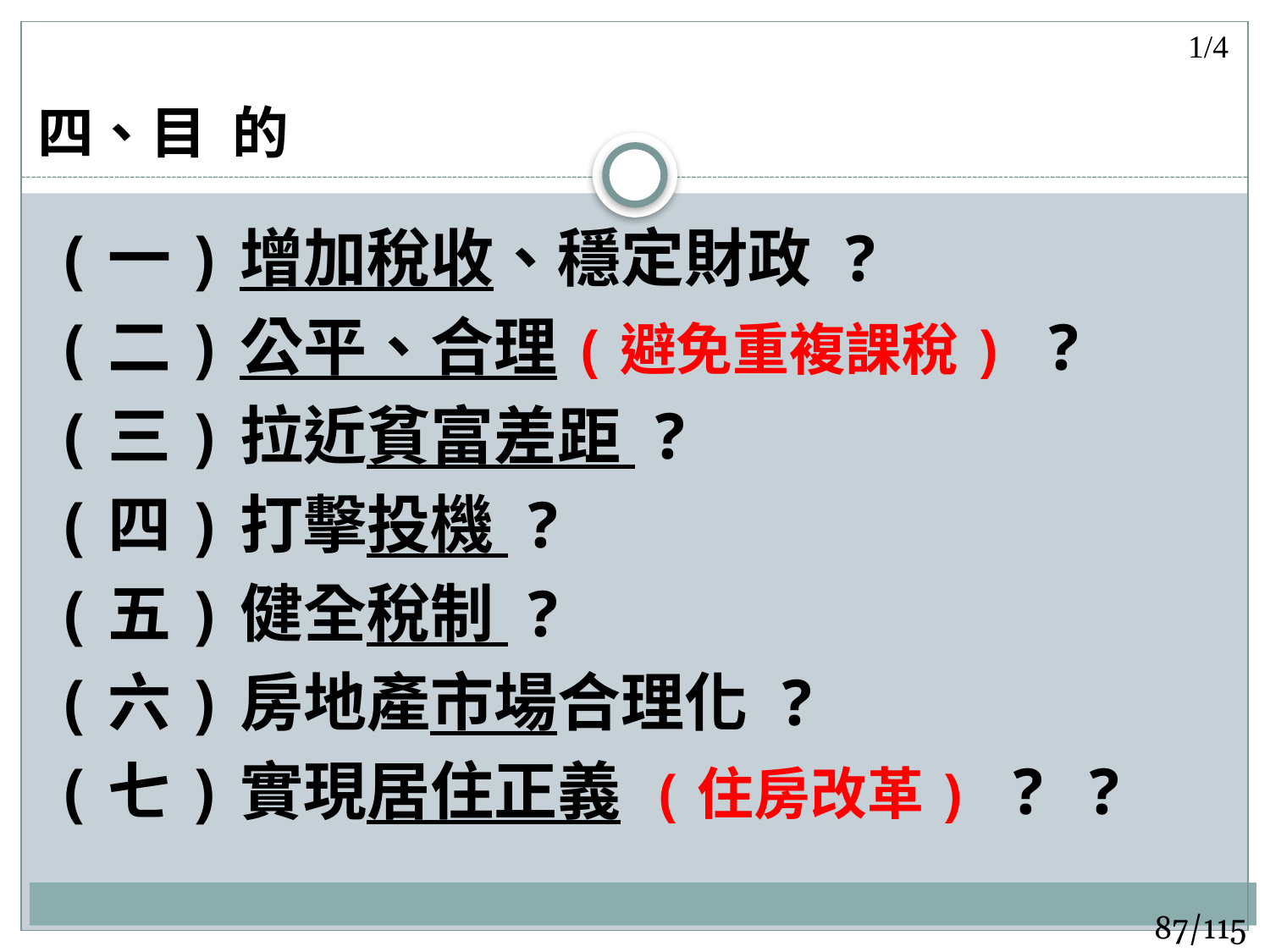

1/4
# 四、目  的
(一)增加稅收、穩定財政 ?
(二)公平、合理(避免重複課稅) ?
(三)拉近貧富差距 ?
(四)打擊投機 ?
(五)健全稅制 ?
(六)房地產市場合理化 ?
(七)實現居住正義 (住房改革) ? ?